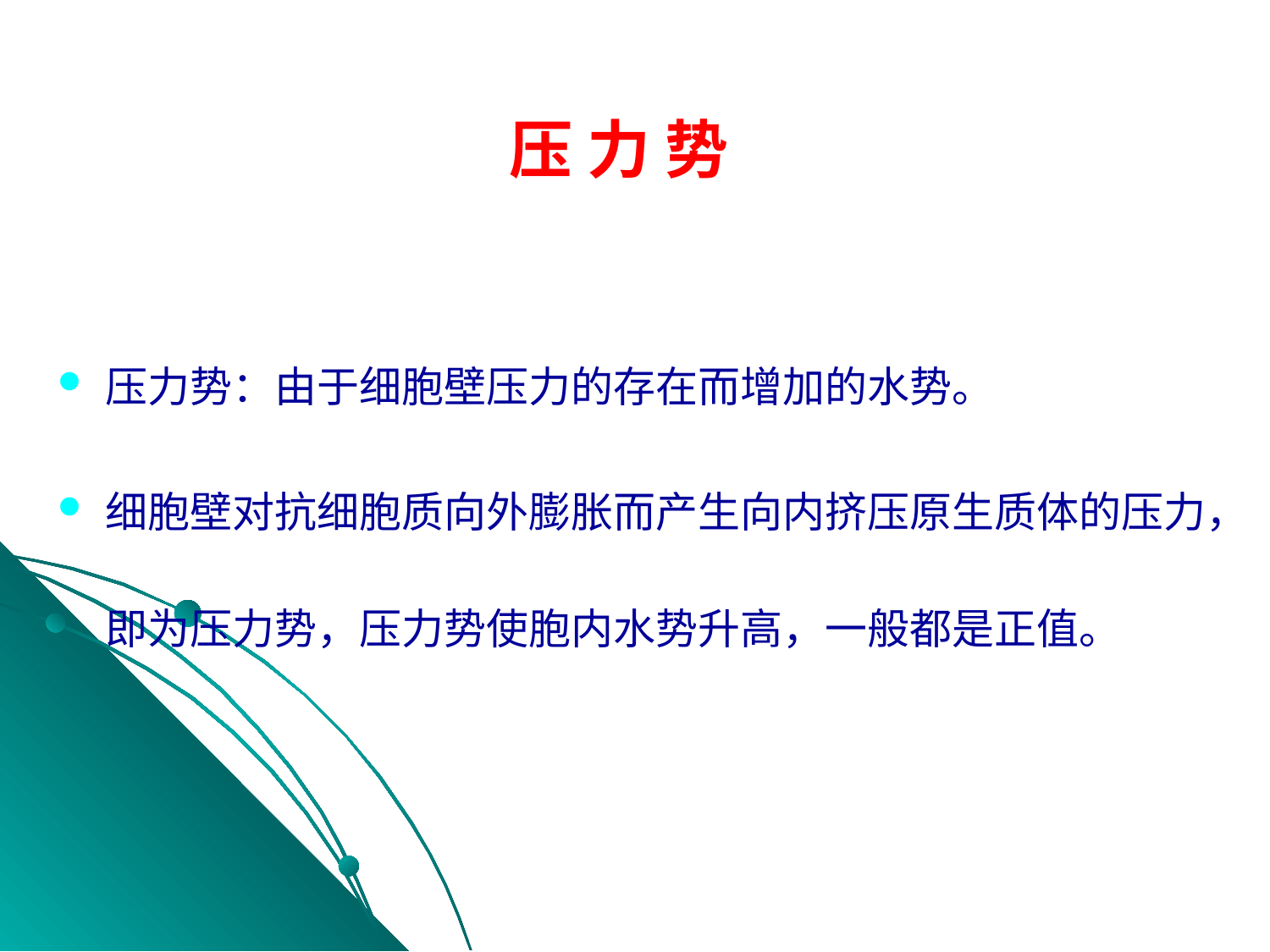

# 压 力 势
压力势：由于细胞壁压力的存在而增加的水势。
细胞壁对抗细胞质向外膨胀而产生向内挤压原生质体的压力，即为压力势，压力势使胞内水势升高，一般都是正值。